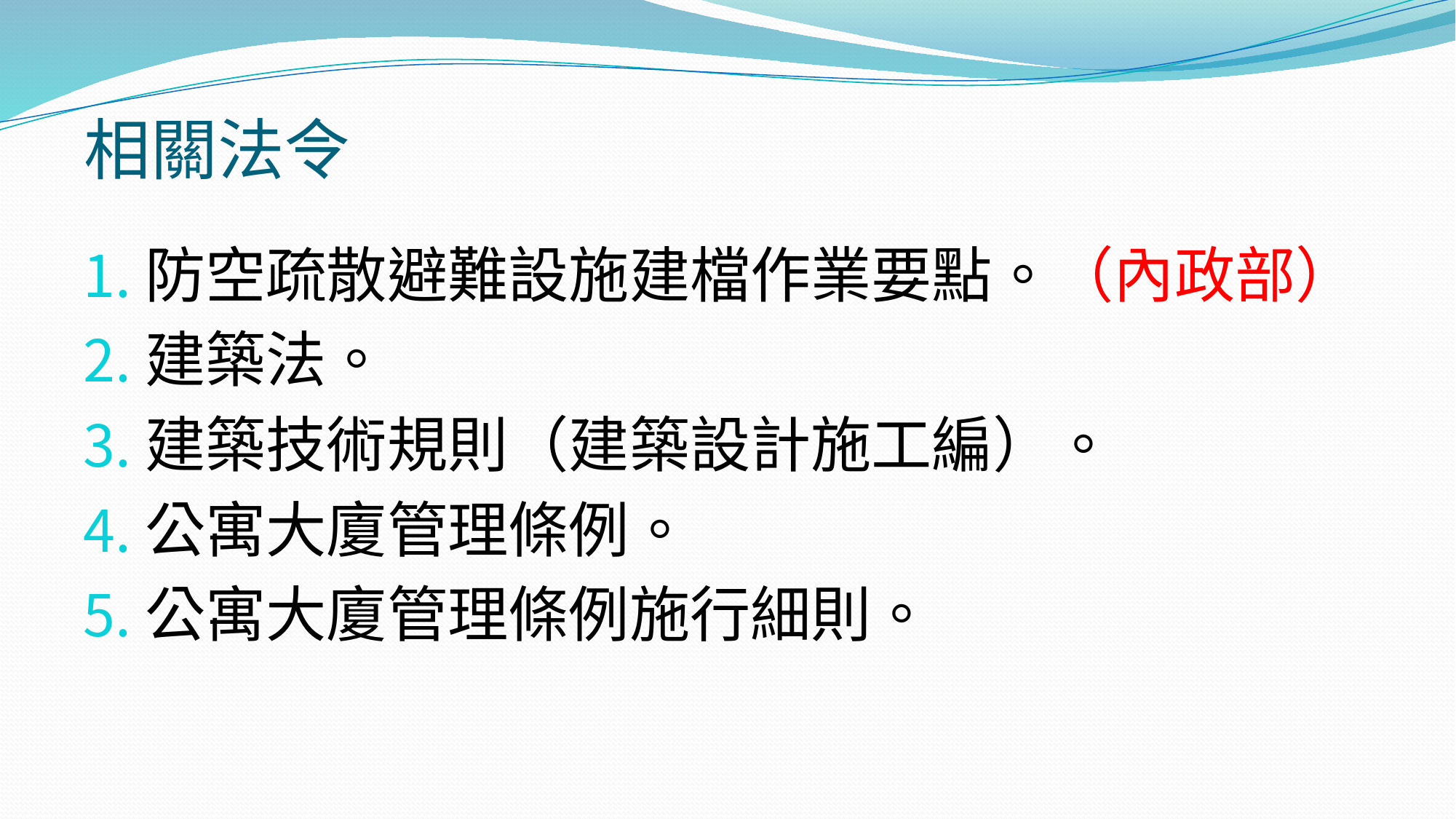

# 相關法令
防空疏散避難設施建檔作業要點。（內政部）
建築法。
建築技術規則（建築設計施工編）。
公寓大廈管理條例。
公寓大廈管理條例施行細則。